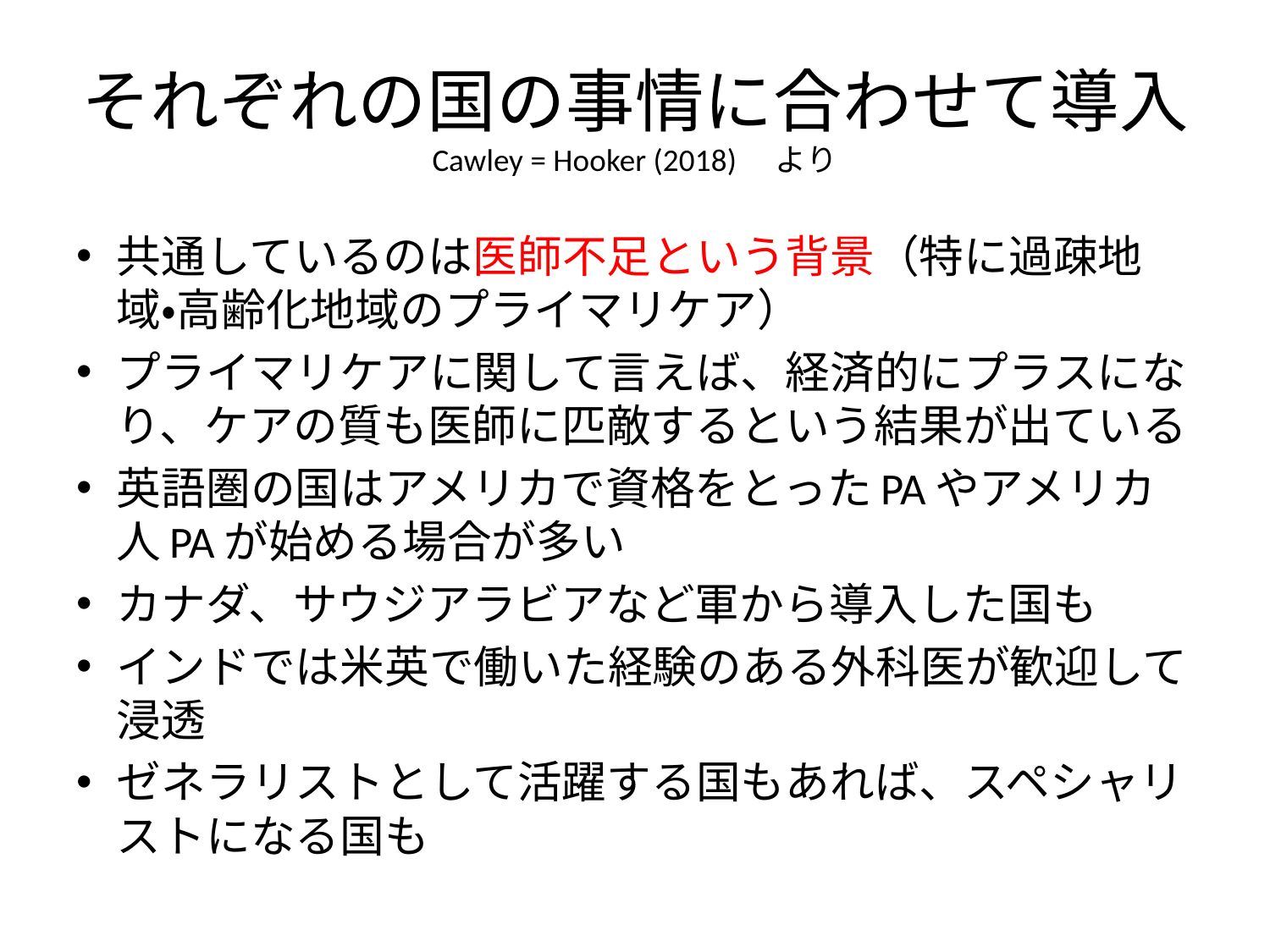

# それぞれの国の事情に合わせて導入 Cawley = Hooker (2018)　より
共通しているのは医師不足という背景（特に過疎地域・高齢化地域のプライマリケア）
プライマリケアに関して言えば、経済的にプラスになり、ケアの質も医師に匹敵するという結果が出ている
英語圏の国はアメリカで資格をとったPAやアメリカ人PAが始める場合が多い
カナダ、サウジアラビアなど軍から導入した国も
インドでは米英で働いた経験のある外科医が歓迎して浸透
ゼネラリストとして活躍する国もあれば、スペシャリストになる国も